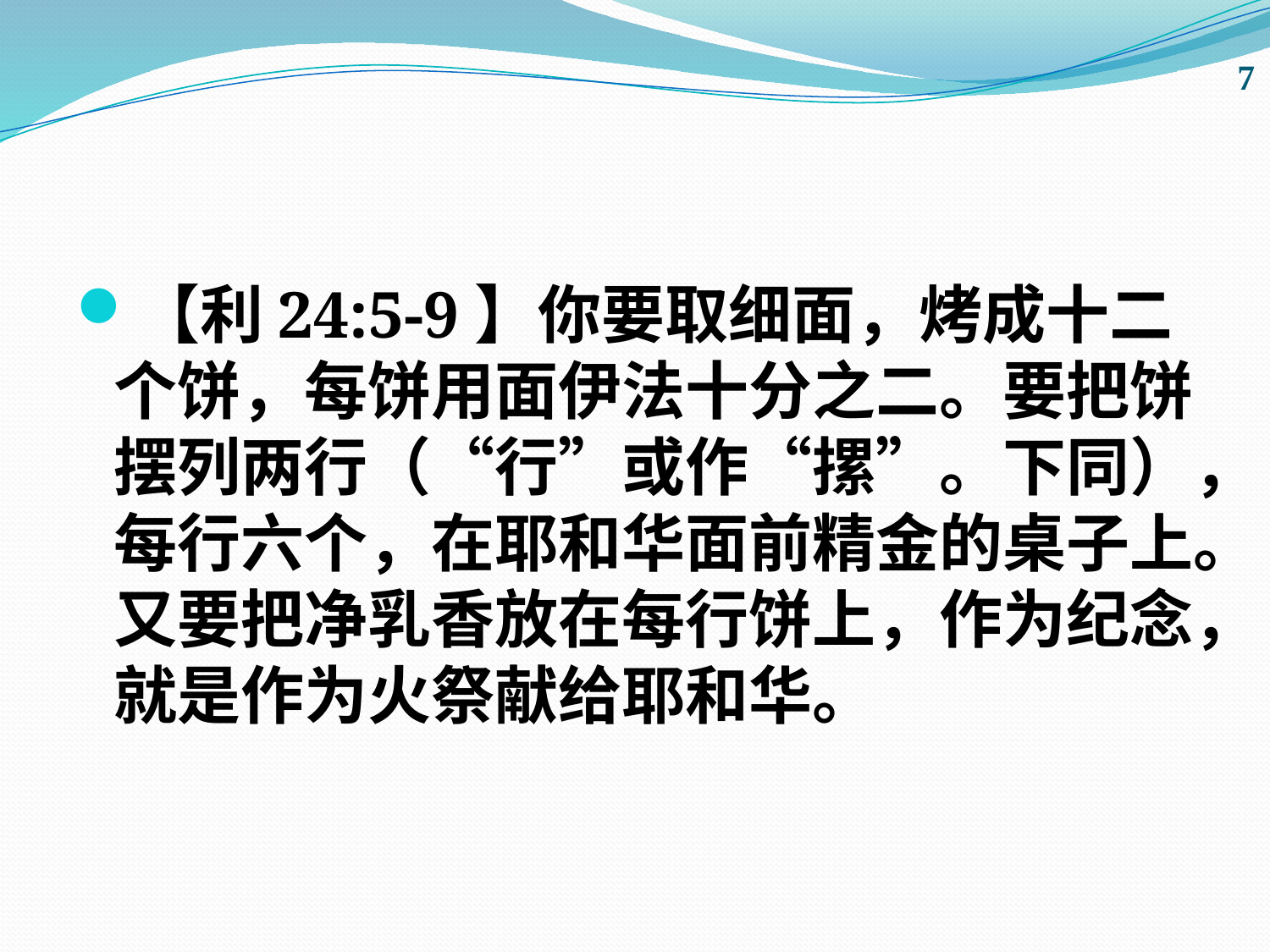

7
#
【利24:5-9】你要取细面，烤成十二个饼，每饼用面伊法十分之二。要把饼摆列两行（“行”或作“摞”。下同），每行六个，在耶和华面前精金的桌子上。又要把净乳香放在每行饼上，作为纪念，就是作为火祭献给耶和华。